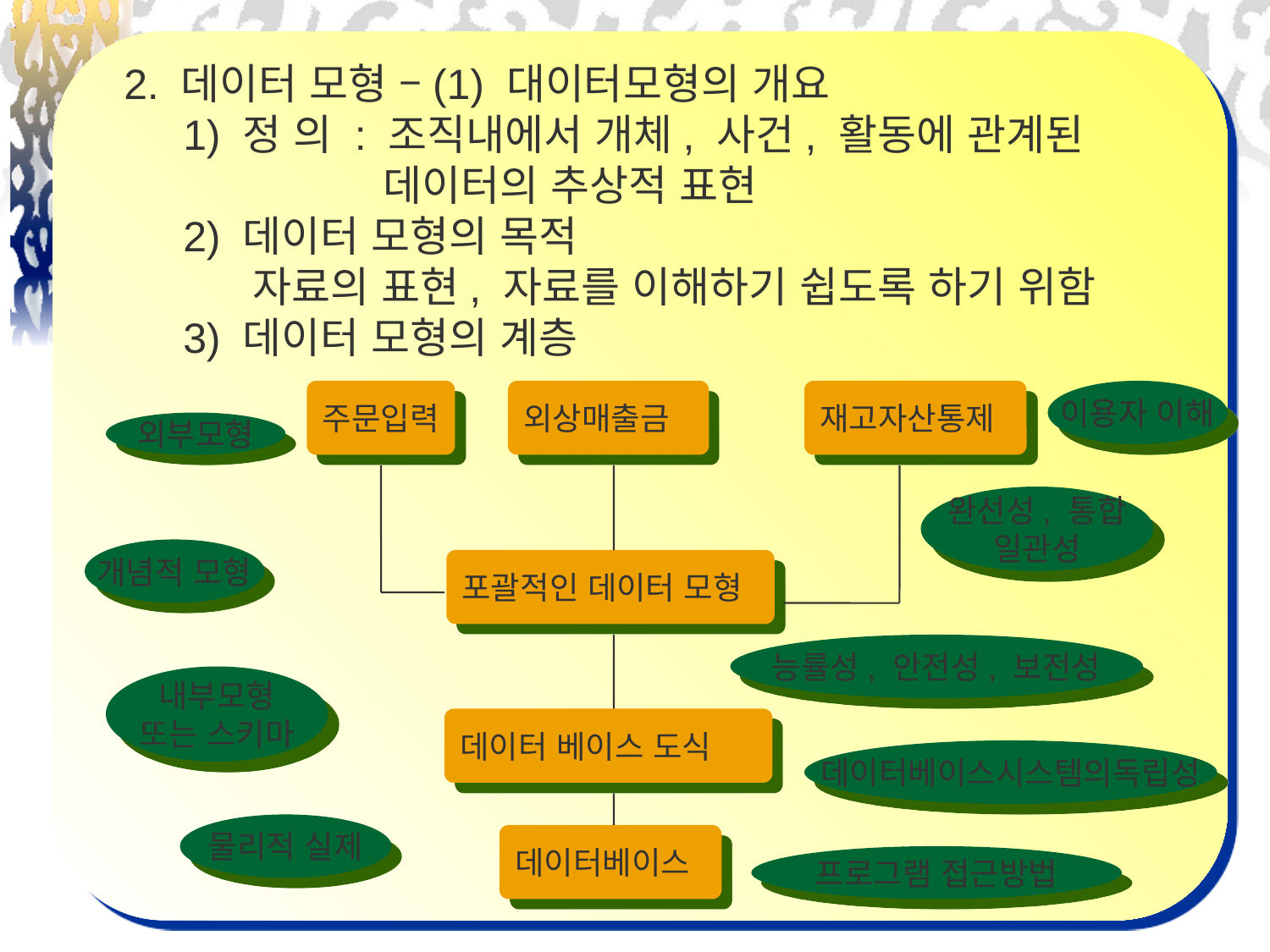

2. 데이터 모형 –(1) 대이터모형의 개요
       1) 정 의 : 조직내에서 개체, 사건, 활동에 관계된
                       데이터의 추상적 표현
       2) 데이터 모형의 목적
            자료의 표현, 자료를 이해하기 쉽도록 하기 위함
       3) 데이터 모형의 계층
주문입력
외상매출금
재고자산통제
이용자 이해
외부모형

완선성, 통합
일관성
개념적 모형
포괄적인 데이터 모형

능률성, 안전성, 보전성
내부모형
또는 스키마
데이터 베이스 도식
데이터베이스시스템의독립성

물리적 실제
데이터베이스
프로그램 접근방법